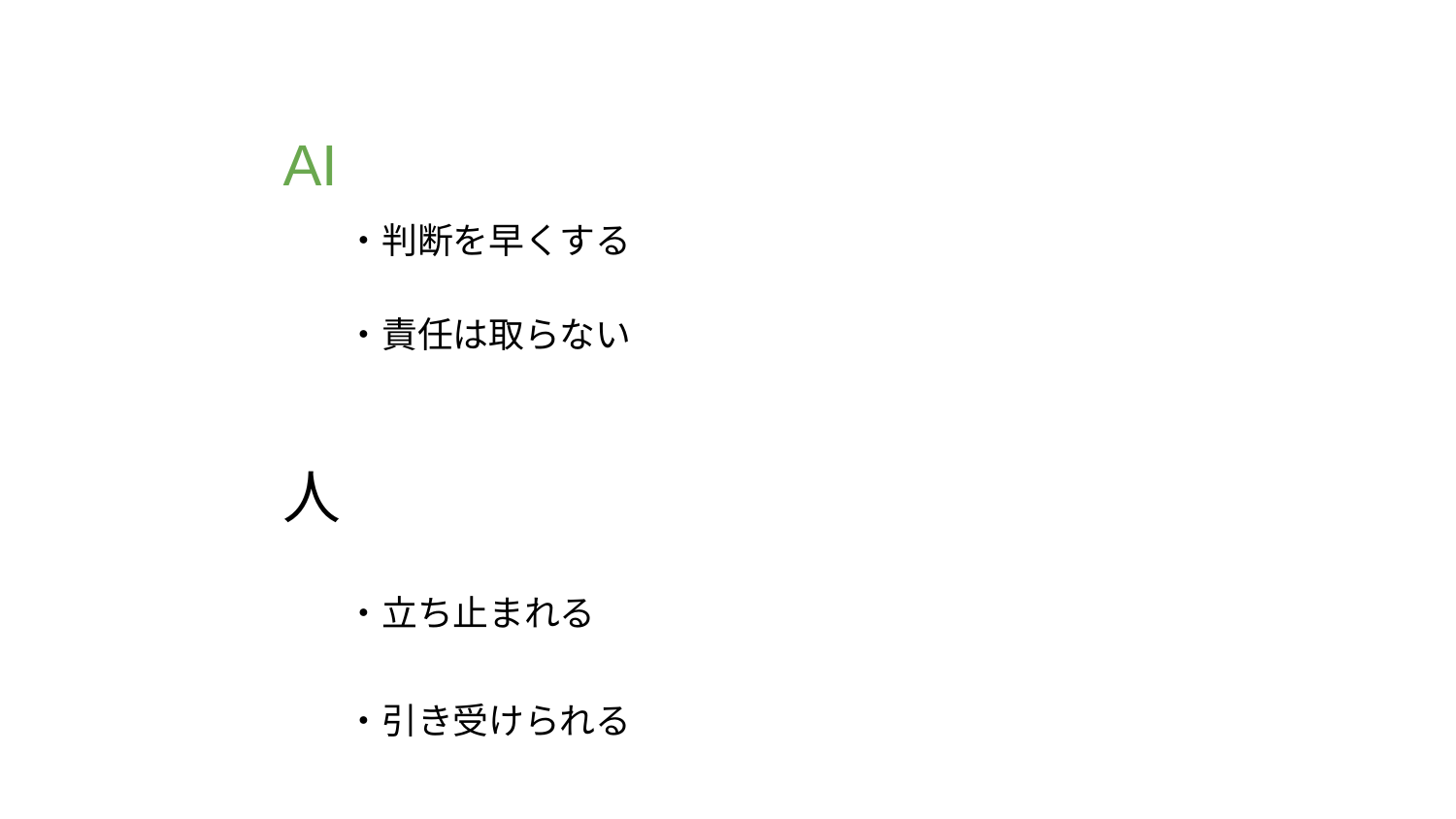

AI
・判断を早くする
・責任は取らない
人
・立ち止まれる
・引き受けられる